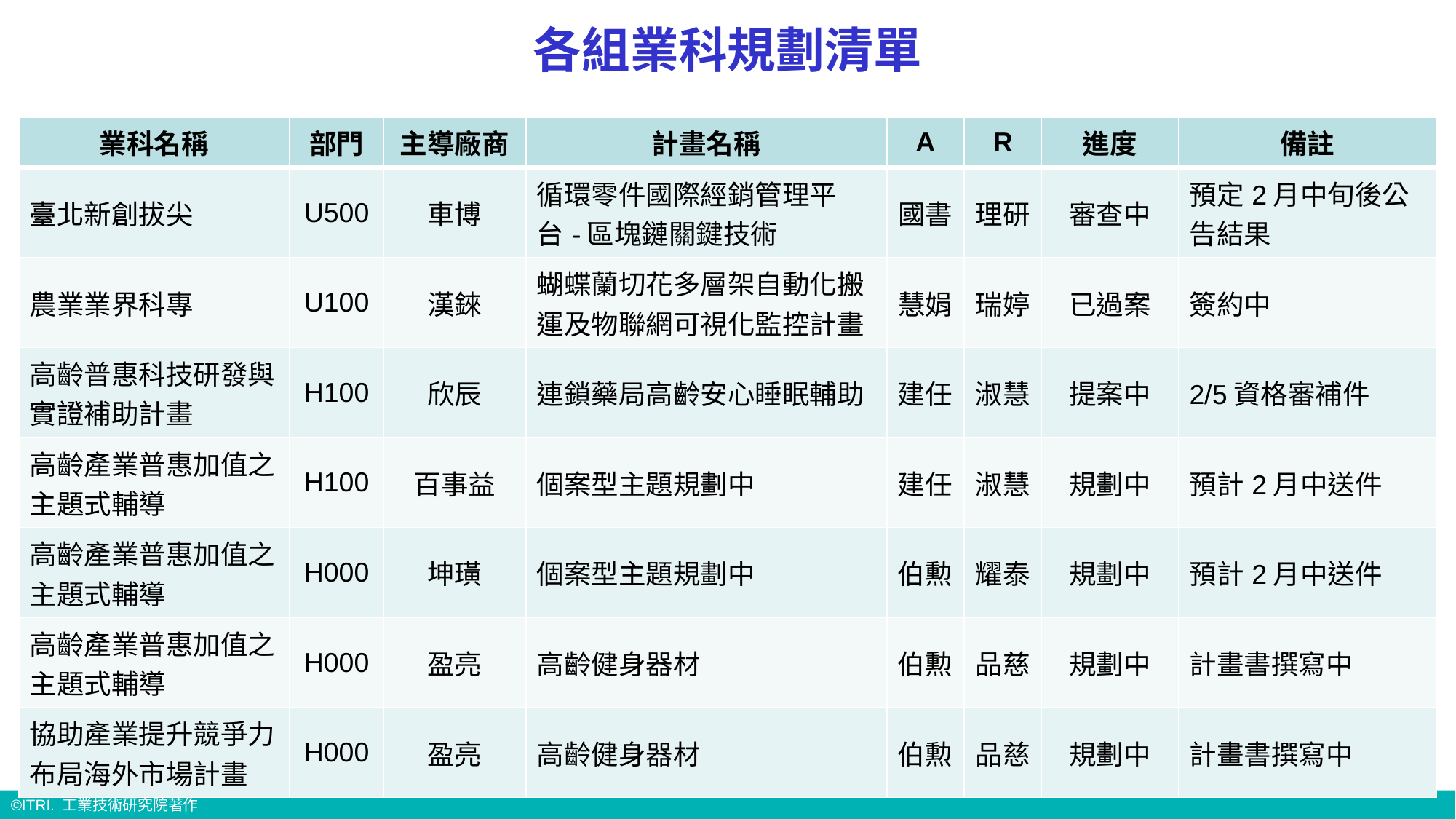

各組業科規劃清單
| 業科名稱 | 部門 | 主導廠商 | 計畫名稱 | A | R | 進度 | 備註 |
| --- | --- | --- | --- | --- | --- | --- | --- |
| 臺北新創拔尖 | U500 | 車博 | 循環零件國際經銷管理平台-區塊鏈關鍵技術 | 國書 | 理研 | 審查中 | 預定2月中旬後公告結果 |
| 農業業界科專 | U100 | 漢錸 | 蝴蝶蘭切花多層架自動化搬運及物聯網可視化監控計畫 | 慧娟 | 瑞婷 | 已過案 | 簽約中 |
| 高齡普惠科技研發與實證補助計畫 | H100 | 欣辰 | 連鎖藥局高齡安心睡眠輔助 | 建任 | 淑慧 | 提案中 | 2/5資格審補件 |
| 高齡產業普惠加值之主題式輔導 | H100 | 百事益 | 個案型主題規劃中 | 建任 | 淑慧 | 規劃中 | 預計2月中送件 |
| 高齡產業普惠加值之主題式輔導 | H000 | 坤璜 | 個案型主題規劃中 | 伯勲 | 耀泰 | 規劃中 | 預計2月中送件 |
| 高齡產業普惠加值之主題式輔導 | H000 | 盈亮 | 高齡健身器材 | 伯勲 | 品慈 | 規劃中 | 計畫書撰寫中 |
| 協助產業提升競爭力布局海外市場計畫 | H000 | 盈亮 | 高齡健身器材 | 伯勲 | 品慈 | 規劃中 | 計畫書撰寫中 |